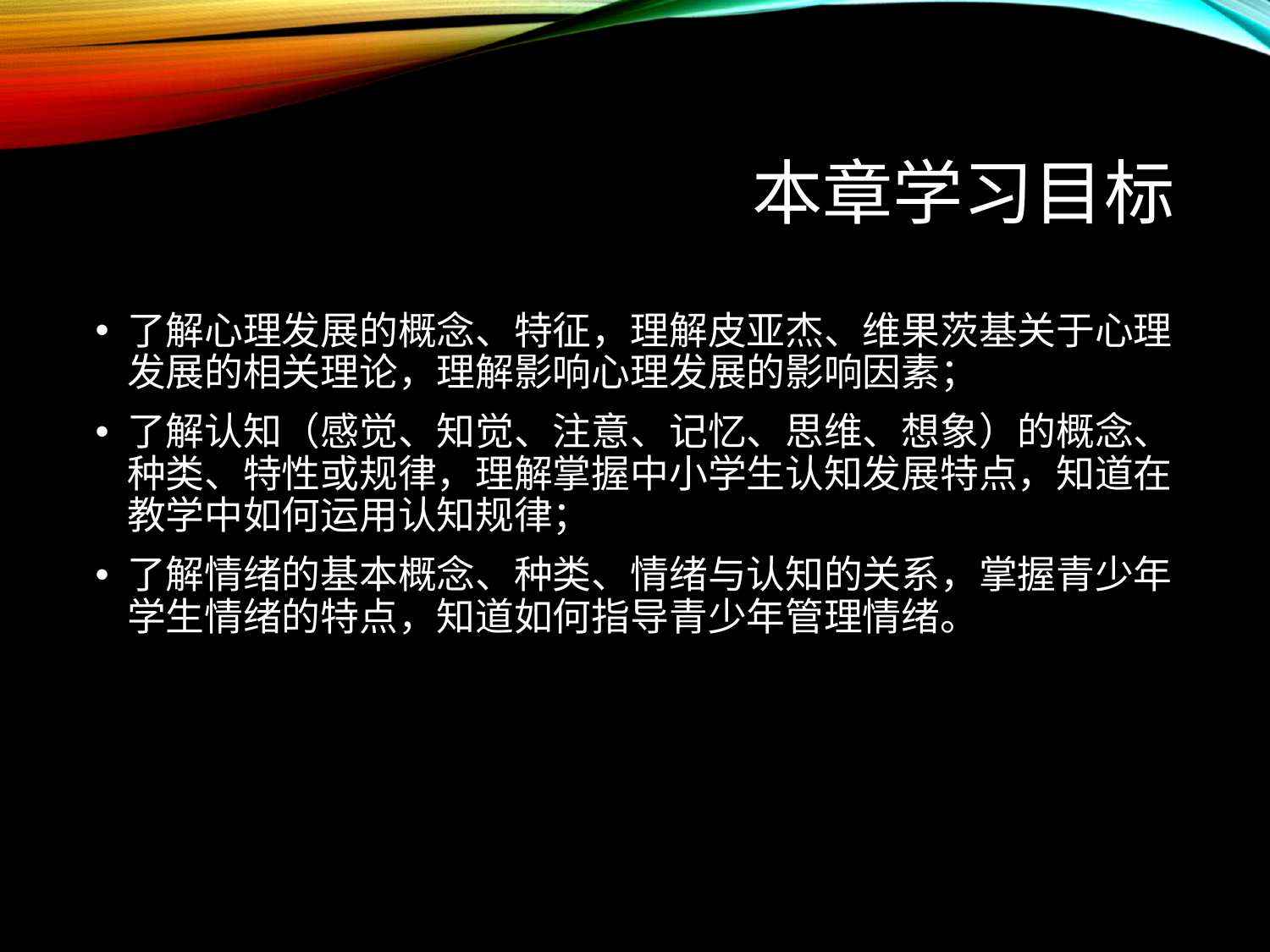

# 本章学习目标
了解心理发展的概念、特征，理解皮亚杰、维果茨基关于心理发展的相关理论，理解影响心理发展的影响因素；
了解认知（感觉、知觉、注意、记忆、思维、想象）的概念、种类、特性或规律，理解掌握中小学生认知发展特点，知道在教学中如何运用认知规律；
了解情绪的基本概念、种类、情绪与认知的关系，掌握青少年学生情绪的特点，知道如何指导青少年管理情绪。